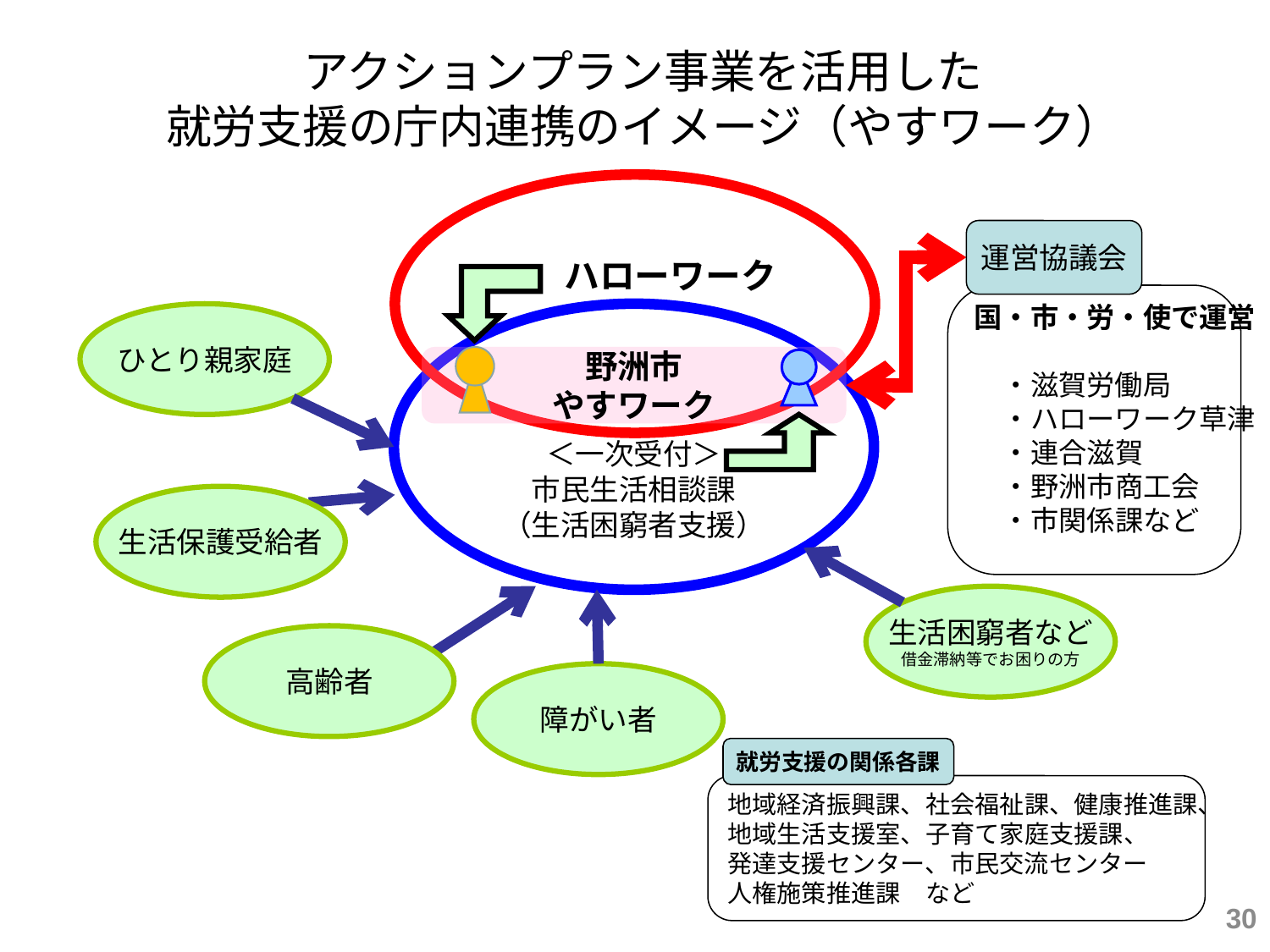

アクションプラン事業を活用した
就労支援の庁内連携のイメージ（やすワーク）

　　ハローワーク
運営協議会

国・市・労・使で運営

　・滋賀労働局
　・ハローワーク草津
　・連合滋賀
　・野洲市商工会
　・市関係課など

ひとり親家庭
＜一次受付＞
市民生活相談課
（生活困窮者支援）
野洲市
やすワーク

生活保護受給者
生活困窮者など
借金滞納等でお困りの方
高齢者
障がい者
就労支援の関係各課
地域経済振興課、社会福祉課、健康推進課、
地域生活支援室、子育て家庭支援課、
発達支援センター、市民交流センター
人権施策推進課　など
30